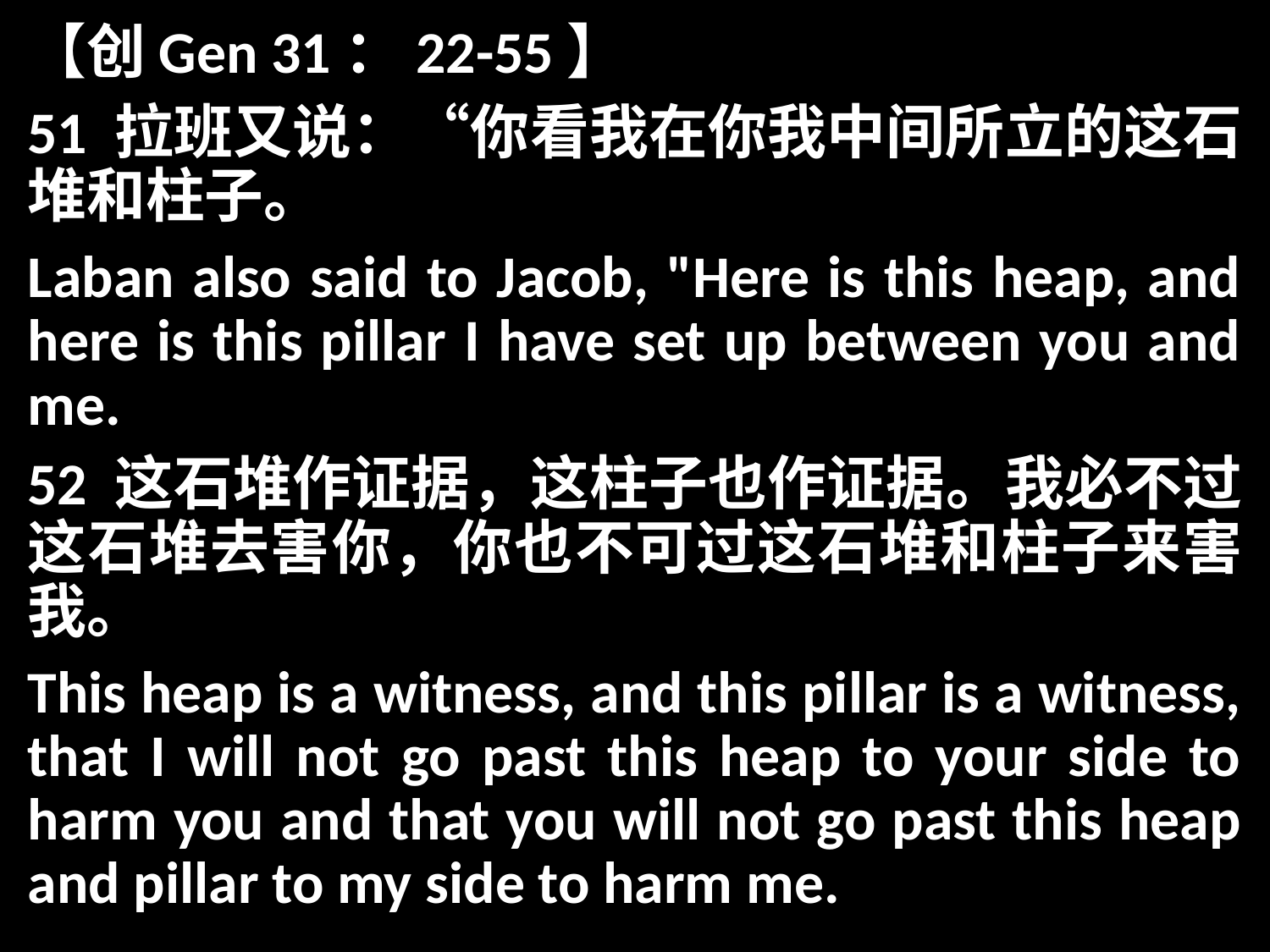

【创Gen 31：22-55】
51 拉班又说：“你看我在你我中间所立的这石堆和柱子。
Laban also said to Jacob, "Here is this heap, and here is this pillar I have set up between you and me.
52 这石堆作证据，这柱子也作证据。我必不过这石堆去害你，你也不可过这石堆和柱子来害我。
This heap is a witness, and this pillar is a witness, that I will not go past this heap to your side to harm you and that you will not go past this heap and pillar to my side to harm me.